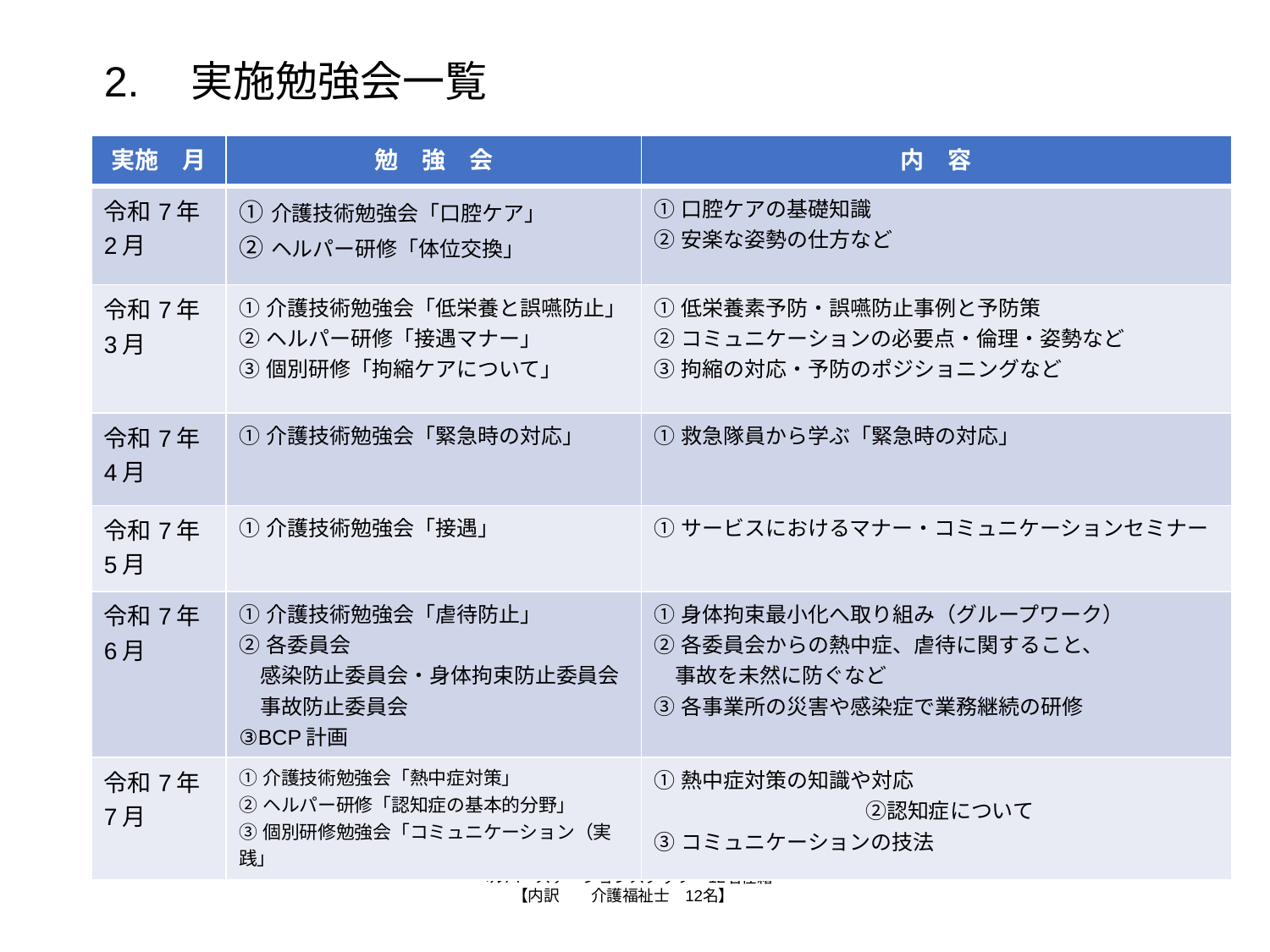

2.　実施勉強会一覧
| 実施　月 | 勉　強　会 | 内　容 |
| --- | --- | --- |
| 令和7年 2月 | ①介護技術勉強会「口腔ケア」 ②ヘルパー研修「体位交換」 | ①口腔ケアの基礎知識 ②安楽な姿勢の仕方など |
| 令和7年 3月 | ①介護技術勉強会「低栄養と誤嚥防止」 ②ヘルパー研修「接遇マナー」 ③個別研修「拘縮ケアについて」 | ①低栄養素予防・誤嚥防止事例と予防策 ②コミュニケーションの必要点・倫理・姿勢など ③拘縮の対応・予防のポジショニングなど |
| 令和7年 4月 | ①介護技術勉強会「緊急時の対応」 | ①救急隊員から学ぶ「緊急時の対応」 |
| 令和7年 5月 | ①介護技術勉強会「接遇」 | ①サービスにおけるマナー・コミュニケーションセミナー |
| 令和7年 6月 | ①介護技術勉強会「虐待防止」 ②各委員会 　感染防止委員会・身体拘束防止委員会 　事故防止委員会 ③BCP計画 | ①身体拘束最小化へ取り組み（グループワーク） ②各委員会からの熱中症、虐待に関すること、 　事故を未然に防ぐなど ③各事業所の災害や感染症で業務継続の研修 |
| 令和7年 7月 | ①介護技術勉強会「熱中症対策」 ②ヘルパー研修「認知症の基本的分野」 ③個別研修勉強会「コミュニケーション（実践」 | ①熱中症対策の知識や対応　　　　　　　　　　　　　　　　　　　　　　　　②認知症について ③コミュニケーションの技法 |
ヘルパーステーションスタッフ　12名在籍
【内訳　　介護福祉士　12名】